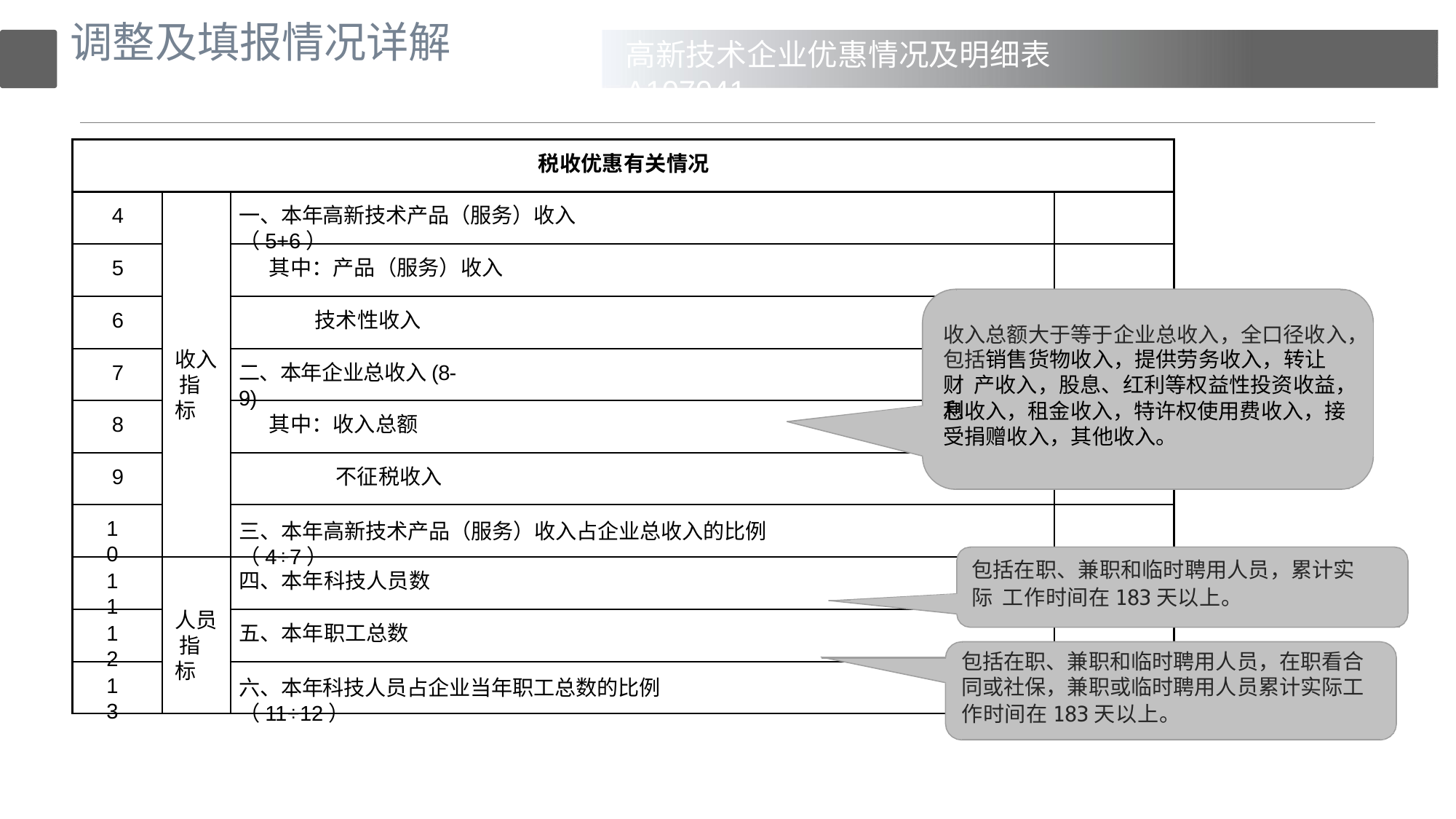

# 调整及填报情况详解

高新技术企业优惠情况及明细表A107041

税收优惠有关情况

4
一、本年高新技术产品（服务）收入（5+6）

5
其中：产品（服务）收入

6
技术性收入

收入总额大于等于企业总收入，全口径收入，

包括销售货物收入，提供劳务收入，转让财  产收入，股息、红利等权益性投资收益，利
收入  指标

7
二、本年企业总收入(8-9)
息收入，租金收入，特许权使用费收入，接

8
其中：收入总额

受捐赠收入，其他收入。

9
不征税收入

10
三、本年高新技术产品（服务）收入占企业总收入的比例（4÷7）

包括在职、兼职和临时聘用人员，累计实际  工作时间在183天以上。

11
四、本年科技人员数

人员  指标

12
五、本年职工总数

包括在职、兼职和临时聘用人员，在职看合

13
同或社保，兼职或临时聘用人员累计实际工
六、本年科技人员占企业当年职工总数的比例（11÷12）

作时间在183天以上。